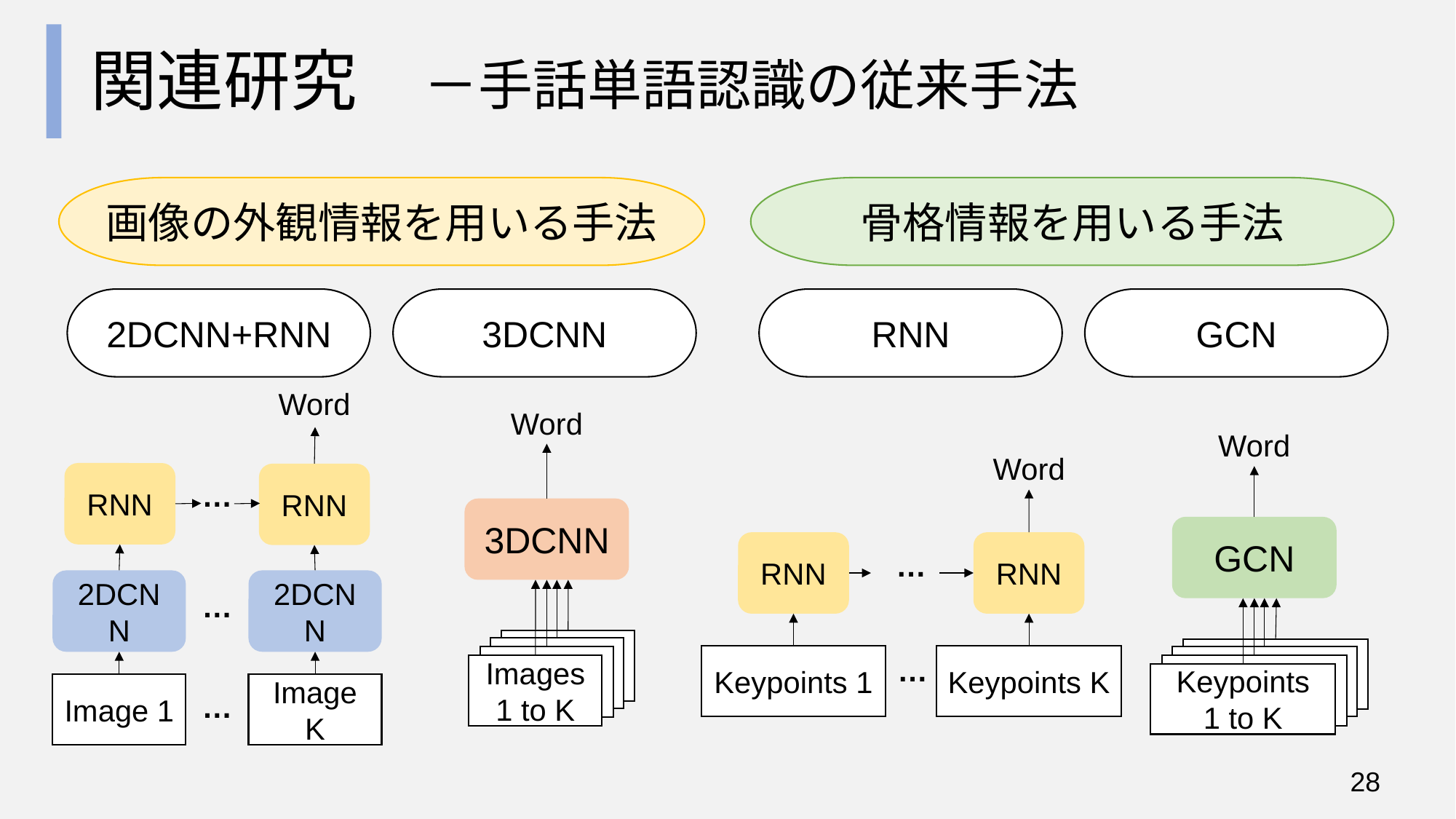

# 関連研究　－手話単語認識の従来手法
画像の外観情報を用いる手法
骨格情報を用いる手法
2DCNN+RNN
3DCNN
RNN
GCN
Word
RNN
RNN
…
2DCNN
2DCNN
…
Image 1
Image K
…
Word
3DCNN

Images 1 to K
Word
GCN

Keypoints
1 to K
Word
RNN
RNN
…
Keypoints 1
Keypoints K
…
28